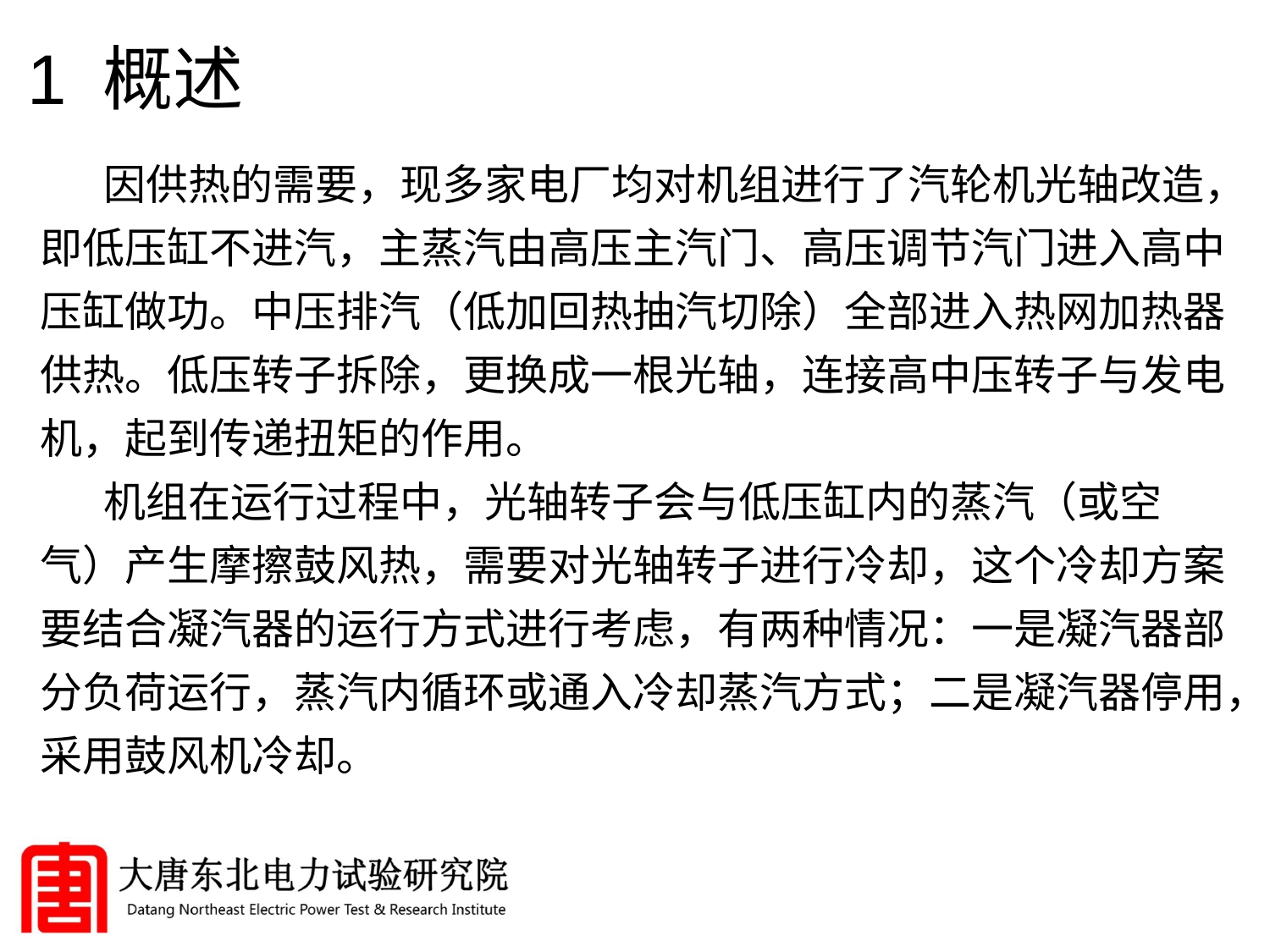

1 概述
因供热的需要，现多家电厂均对机组进行了汽轮机光轴改造，即低压缸不进汽，主蒸汽由高压主汽门、高压调节汽门进入高中压缸做功。中压排汽（低加回热抽汽切除）全部进入热网加热器供热。低压转子拆除，更换成一根光轴，连接高中压转子与发电机，起到传递扭矩的作用。
机组在运行过程中，光轴转子会与低压缸内的蒸汽（或空气）产生摩擦鼓风热，需要对光轴转子进行冷却，这个冷却方案要结合凝汽器的运行方式进行考虑，有两种情况：一是凝汽器部分负荷运行，蒸汽内循环或通入冷却蒸汽方式；二是凝汽器停用，采用鼓风机冷却。